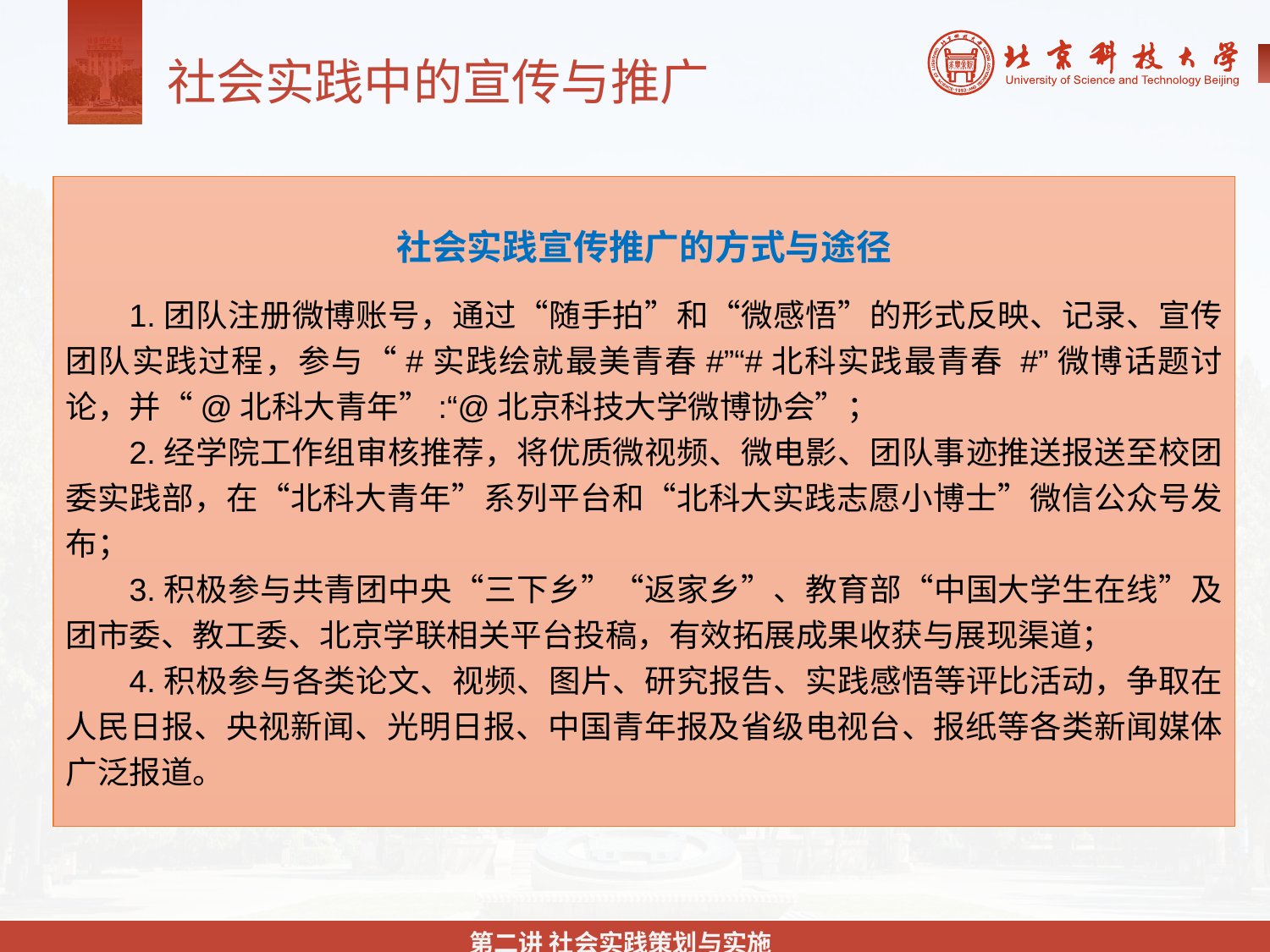

社会实践中的宣传与推广
社会实践宣传推广的方式与途径
1.团队注册微博账号，通过“随手拍”和“微感悟”的形式反映、记录、宣传团队实践过程，参与“#实践绘就最美青春#”“#北科实践最青春 #”微博话题讨论，并“@北科大青年”:“@北京科技大学微博协会”；
2.经学院工作组审核推荐，将优质微视频、微电影、团队事迹推送报送至校团委实践部，在“北科大青年”系列平台和“北科大实践志愿小博士”微信公众号发布；
3.积极参与共青团中央“三下乡”“返家乡”、教育部“中国大学生在线”及团市委、教工委、北京学联相关平台投稿，有效拓展成果收获与展现渠道；
4.积极参与各类论文、视频、图片、研究报告、实践感悟等评比活动，争取在人民日报、央视新闻、光明日报、中国青年报及省级电视台、报纸等各类新闻媒体广泛报道。